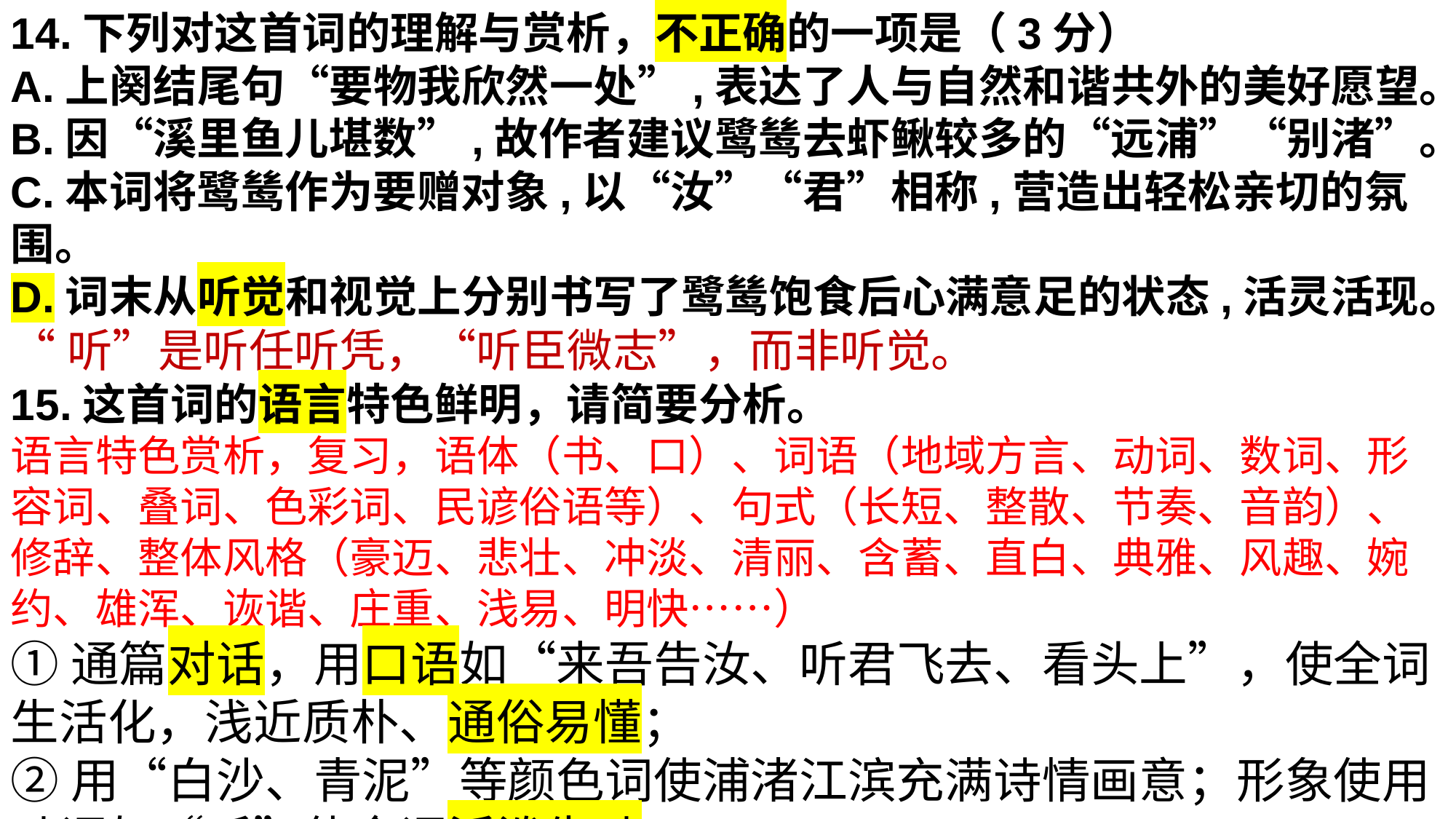

14.下列对这首词的理解与赏析，不正确的一项是（3分）
A.上阕结尾句“要物我欣然一处”,表达了人与自然和谐共外的美好愿望。
B.因“溪里鱼儿堪数”,故作者建议鹭鸶去虾鳅较多的“远浦”“别渚”。
C.本词将鹭鸶作为要赠对象,以“汝”“君”相称,营造出轻松亲切的氛围。
D.词末从听觉和视觉上分别书写了鹭鸶饱食后心满意足的状态,活灵活现。
“听”是听任听凭，“听臣微志”，而非听觉。
15.这首词的语言特色鲜明，请简要分析。
语言特色赏析，复习，语体（书、口）、词语（地域方言、动词、数词、形容词、叠词、色彩词、民谚俗语等）、句式（长短、整散、节奏、音韵）、修辞、整体风格（豪迈、悲壮、冲淡、清丽、含蓄、直白、典雅、风趣、婉约、雄浑、诙谐、庄重、浅易、明快……）
①通篇对话，用口语如“来吾告汝、听君飞去、看头上”，使全词生活化，浅近质朴、通俗易懂；
②用“白沙、青泥”等颜色词使浦渚江滨充满诗情画意；形象使用动词如“听”使全词活泼生动；